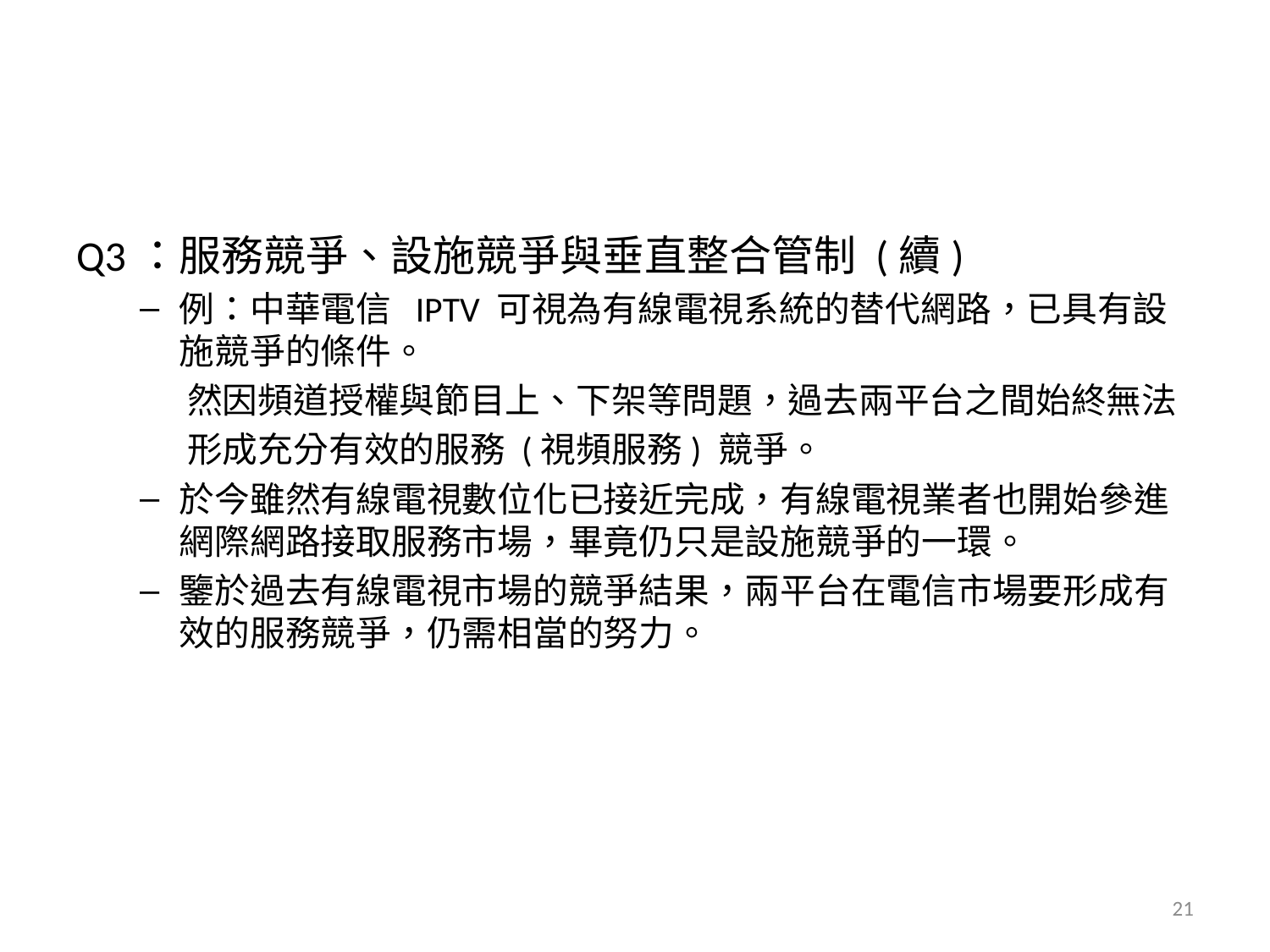

#
Q3：服務競爭、設施競爭與垂直整合管制 (續)
例：中華電信  IPTV 可視為有線電視系統的替代網路，已具有設施競爭的條件。
     然因頻道授權與節目上、下架等問題，過去兩平台之間始終無法
     形成充分有效的服務 (視頻服務) 競爭。
於今雖然有線電視數位化已接近完成，有線電視業者也開始參進網際網路接取服務市場，畢竟仍只是設施競爭的一環。
鑒於過去有線電視市場的競爭結果，兩平台在電信市場要形成有效的服務競爭，仍需相當的努力。

21